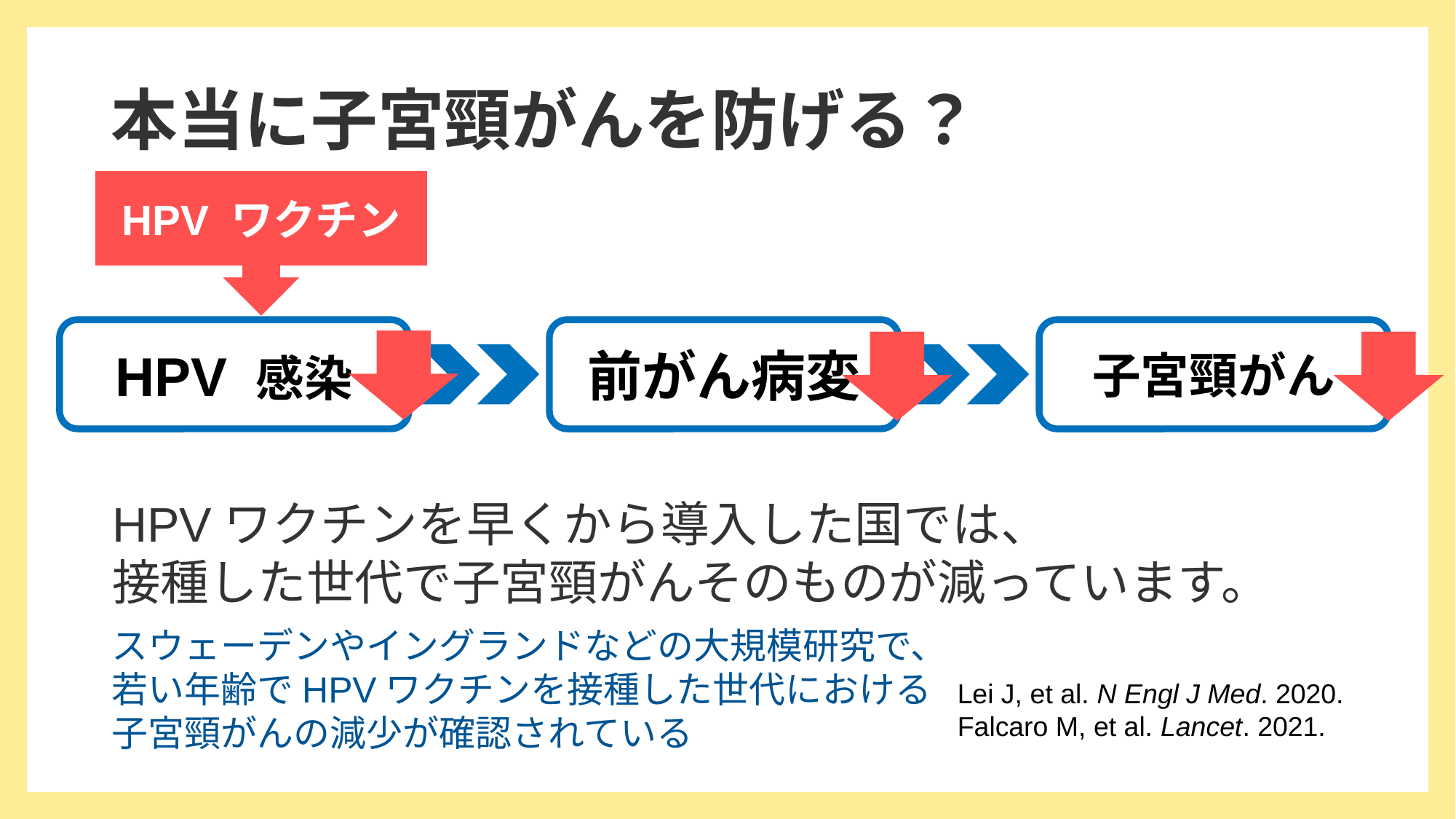

# 本当に子宮頸がんを防げる？
HPV ワクチン
HPV 感染
前がん病変
子宮頸がん

HPVワクチンを早くから導入した国では、
接種した世代で子宮頸がんそのものが減っています。
スウェーデンやイングランドなどの大規模研究で、
若い年齢でHPVワクチンを接種した世代における
子宮頸がんの減少が確認されている
Lei J, et al. N Engl J Med. 2020.
Falcaro M, et al. Lancet. 2021.